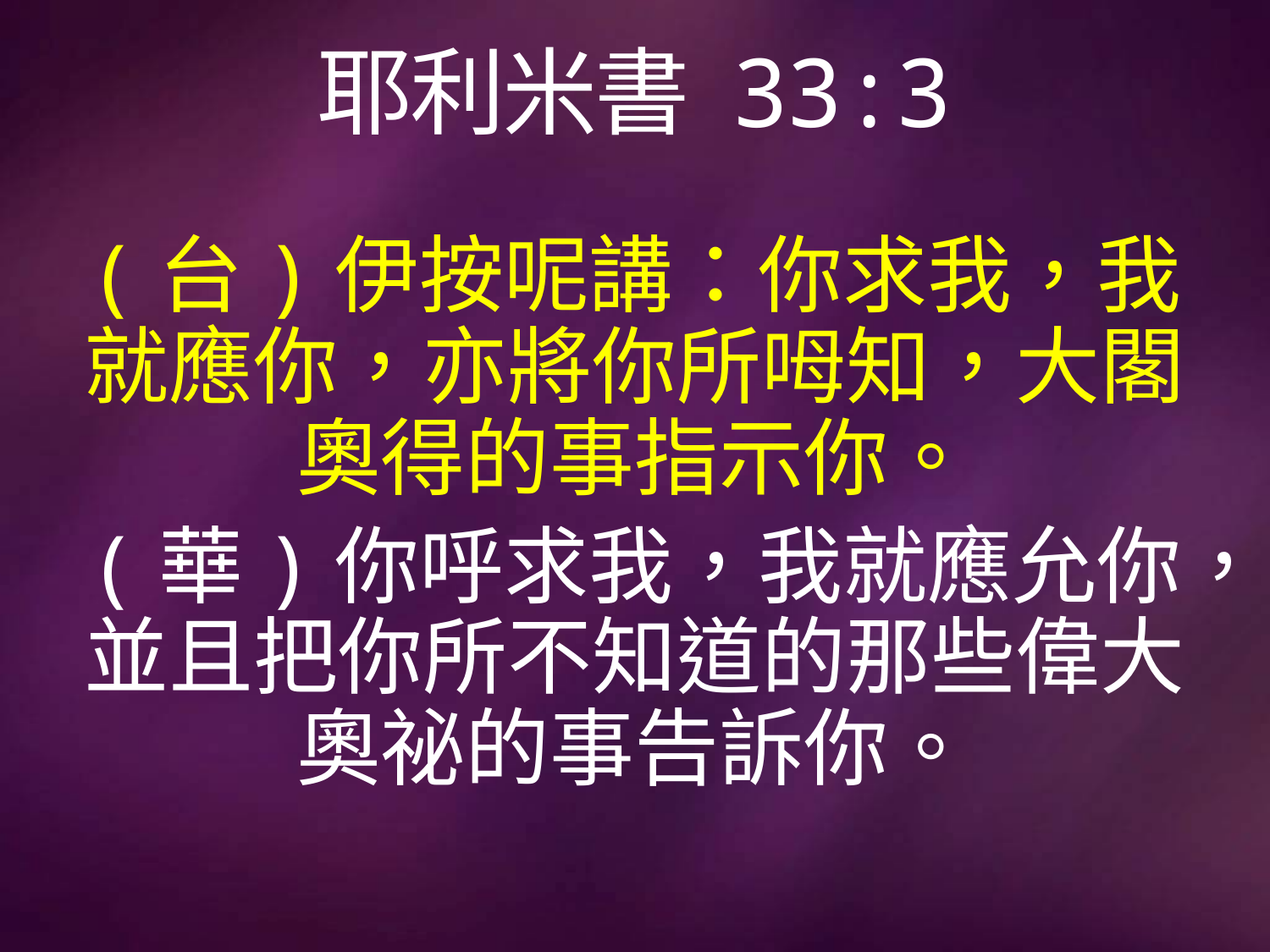

# 耶利米書 33:3
(台)伊按呢講：你求我，我就應你，亦將你所呣知，大閣奧得的事指示你。
(華)你呼求我，我就應允你，並且把你所不知道的那些偉大奧祕的事告訴你。